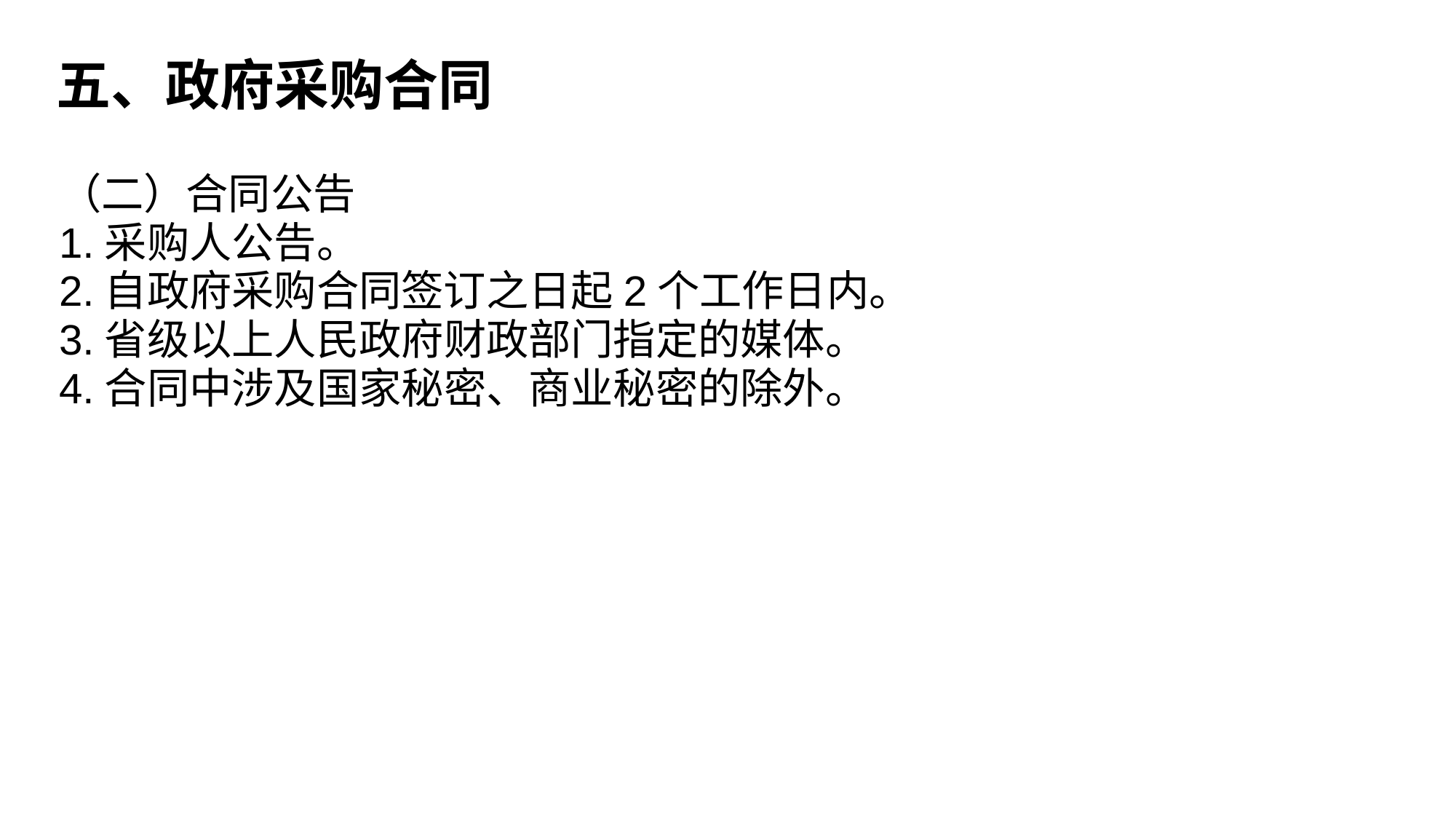

五、政府采购合同

（二）合同公告
1.采购人公告。
2.自政府采购合同签订之日起2个工作日内。
3.省级以上人民政府财政部门指定的媒体。
4.合同中涉及国家秘密、商业秘密的除外。